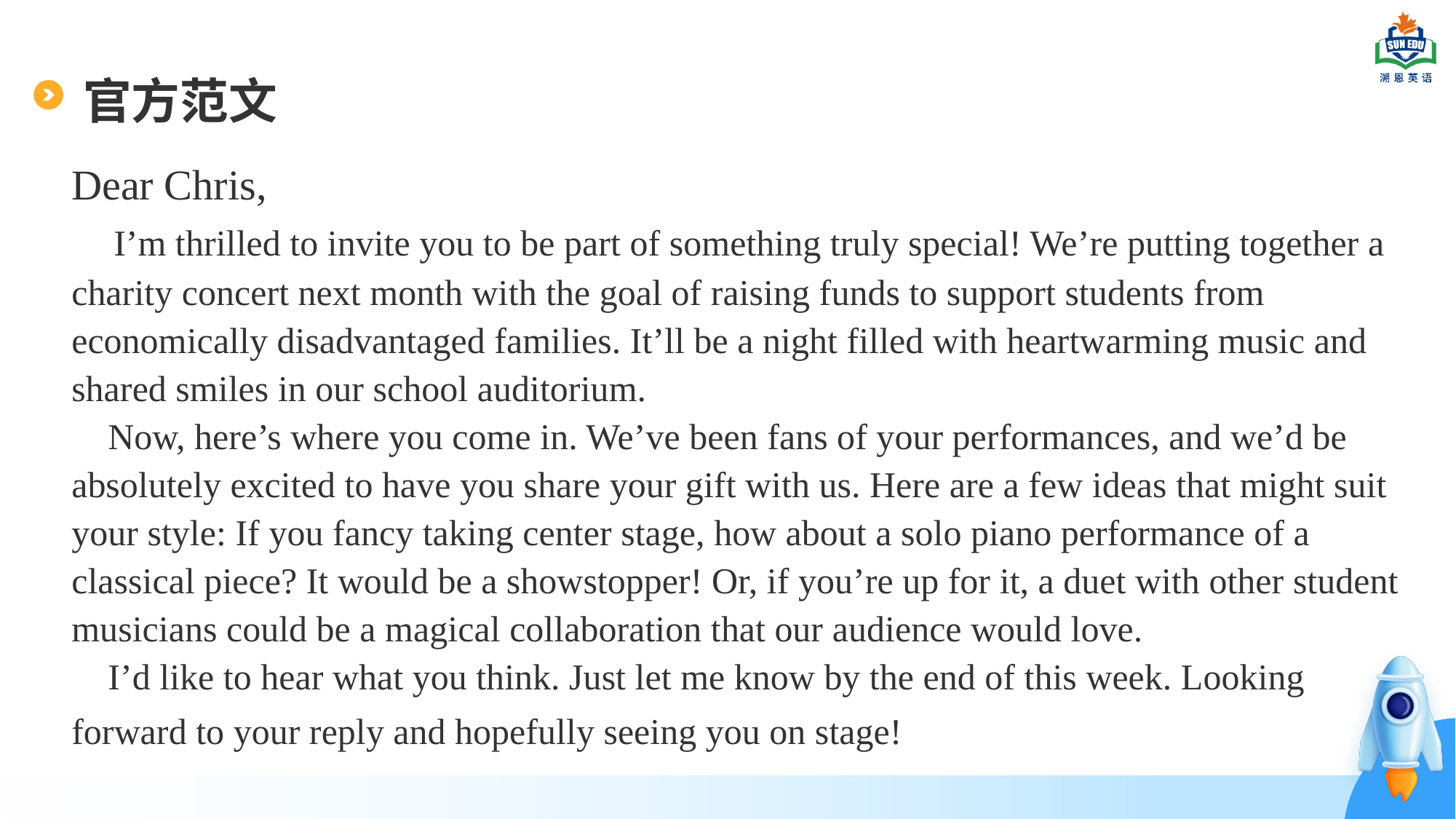

# 官方范文
Dear Chris,
    I’m thrilled to invite you to be part of something truly special! We’re putting together a charity concert next month with the goal of raising funds to support students from economically disadvantaged families. It’ll be a night filled with heartwarming music and shared smiles in our school auditorium.
    Now, here’s where you come in. We’ve been fans of your performances, and we’d be absolutely excited to have you share your gift with us. Here are a few ideas that might suit your style: If you fancy taking center stage, how about a solo piano performance of a classical piece? It would be a showstopper! Or, if you’re up for it, a duet with other student musicians could be a magical collaboration that our audience would love.
    I’d like to hear what you think. Just let me know by the end of this week. Looking forward to your reply and hopefully seeing you on stage!